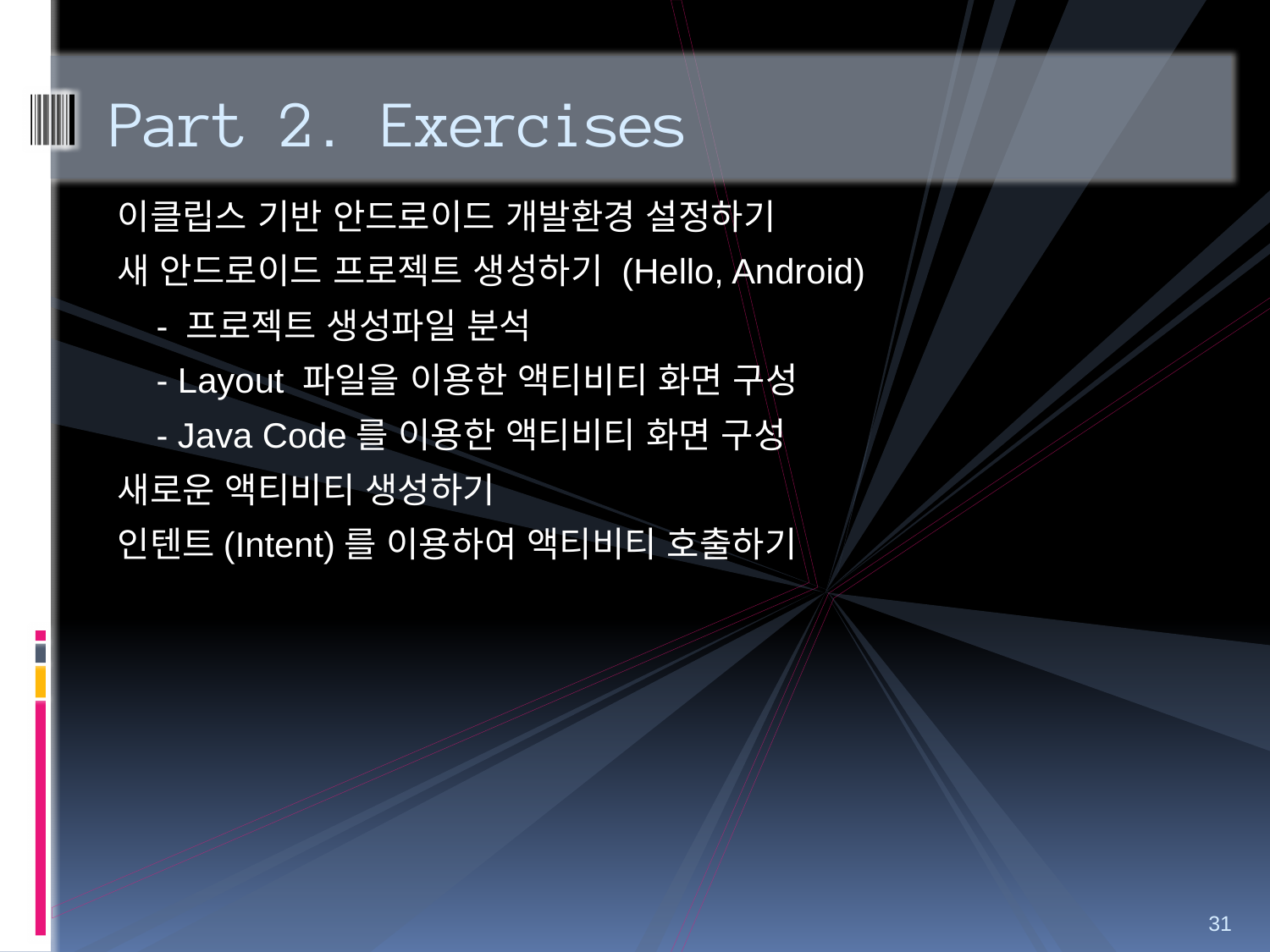

# Part 2. Exercises
이클립스 기반 안드로이드 개발환경 설정하기
새 안드로이드 프로젝트 생성하기 (Hello, Android)
    - 프로젝트 생성파일 분석
    - Layout 파일을 이용한 액티비티 화면 구성
    - Java Code를 이용한 액티비티 화면 구성
새로운 액티비티 생성하기
인텐트(Intent)를 이용하여 액티비티 호출하기

31